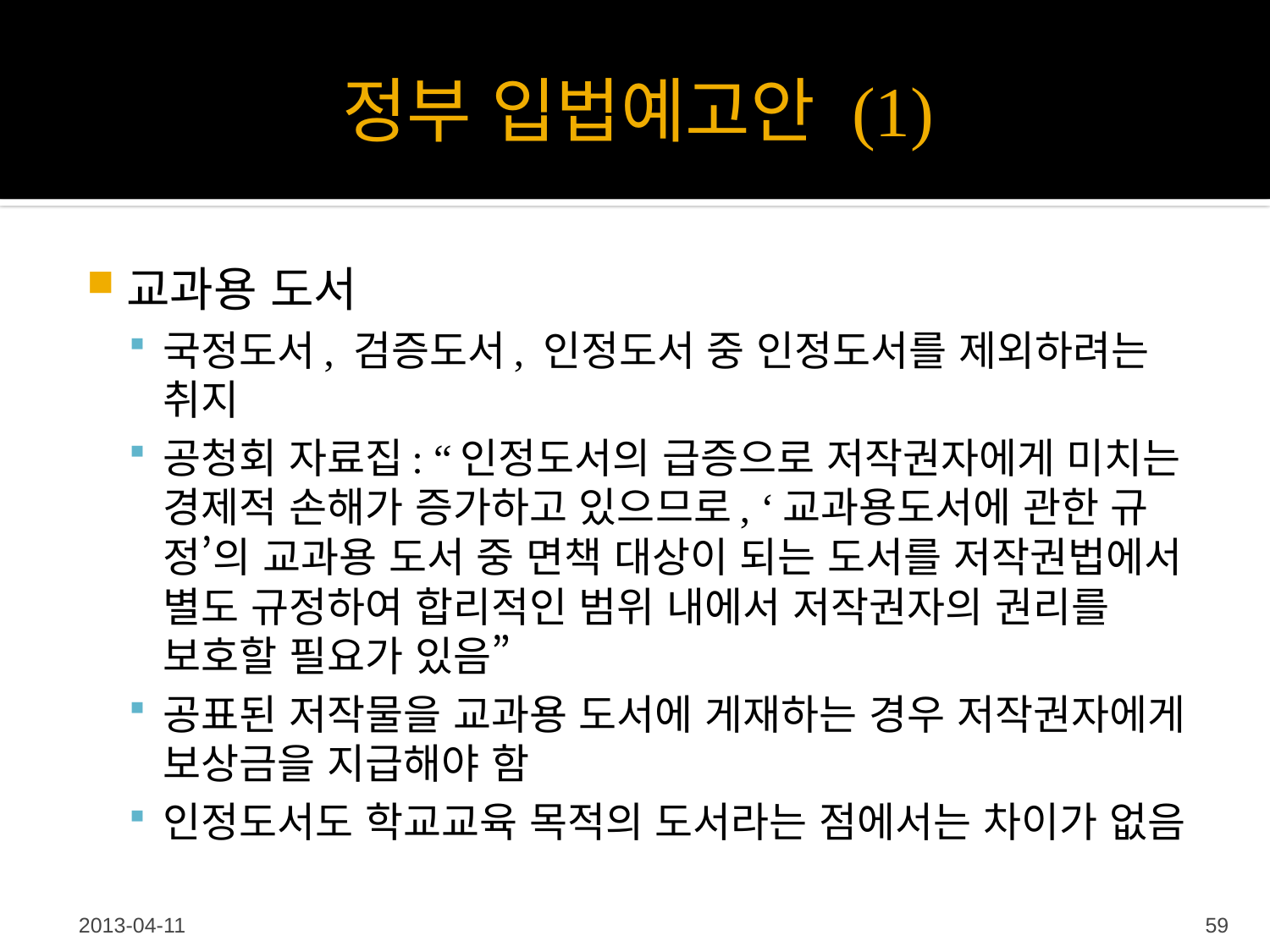

# 정부 입법예고안 (1)
교과용 도서
국정도서, 검증도서, 인정도서 중 인정도서를 제외하려는 취지
공청회 자료집: “인정도서의 급증으로 저작권자에게 미치는 경제적 손해가 증가하고 있으므로, ‘교과용도서에 관한 규정’의 교과용 도서 중 면책 대상이 되는 도서를 저작권법에서 별도 규정하여 합리적인 범위 내에서 저작권자의 권리를 보호할 필요가 있음”
공표된 저작물을 교과용 도서에 게재하는 경우 저작권자에게 보상금을 지급해야 함
인정도서도 학교교육 목적의 도서라는 점에서는 차이가 없음

2013-04-11
59